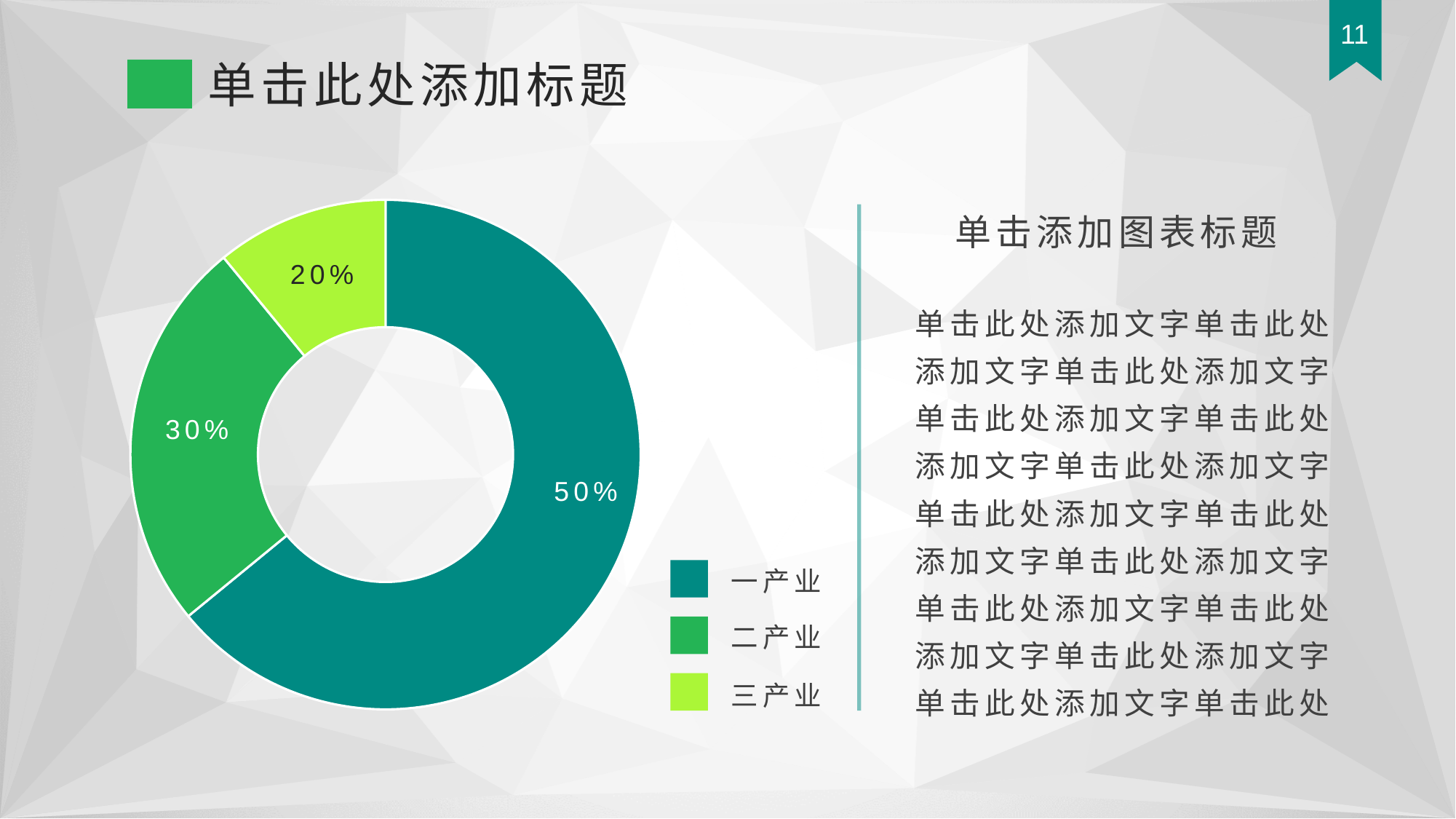

11
单击此处添加标题

### Chart

| Category | 销售额 |
|---|---|
| 一产业 | 8.2 |
| 二产业 | 3.2 |
| 三产业 | 1.4 |
单击添加图表标题
20%
单击此处添加文字单击此处添加文字单击此处添加文字单击此处添加文字单击此处添加文字单击此处添加文字单击此处添加文字单击此处添加文字单击此处添加文字单击此处添加文字单击此处添加文字单击此处添加文字单击此处添加文字单击此处
30%
50%
一产业

二产业

三产业